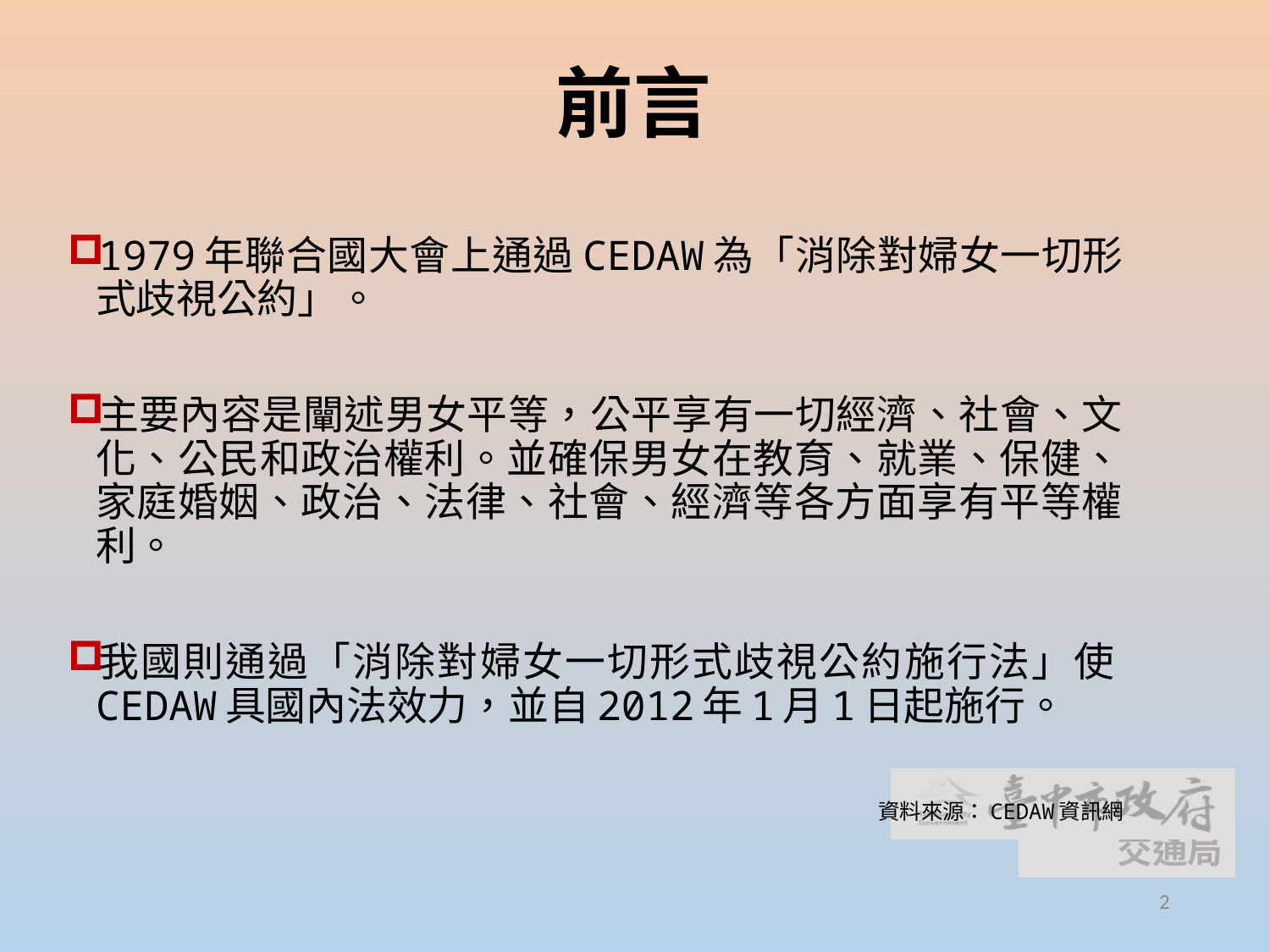

2
# 前言

1979年聯合國大會上通過CEDAW為「消除對婦女一切形式歧視公約」。

主要內容是闡述男女平等，公平享有一切經濟、社會、文化、公民和政治權利。並確保男女在教育、就業、保健、家庭婚姻、政治、法律、社會、經濟等各方面享有平等權利。

我國則通過「消除對婦女一切形式歧視公約施行法」使CEDAW具國內法效力，並自2012年1月1日起施行。

資料來源：CEDAW資訊網